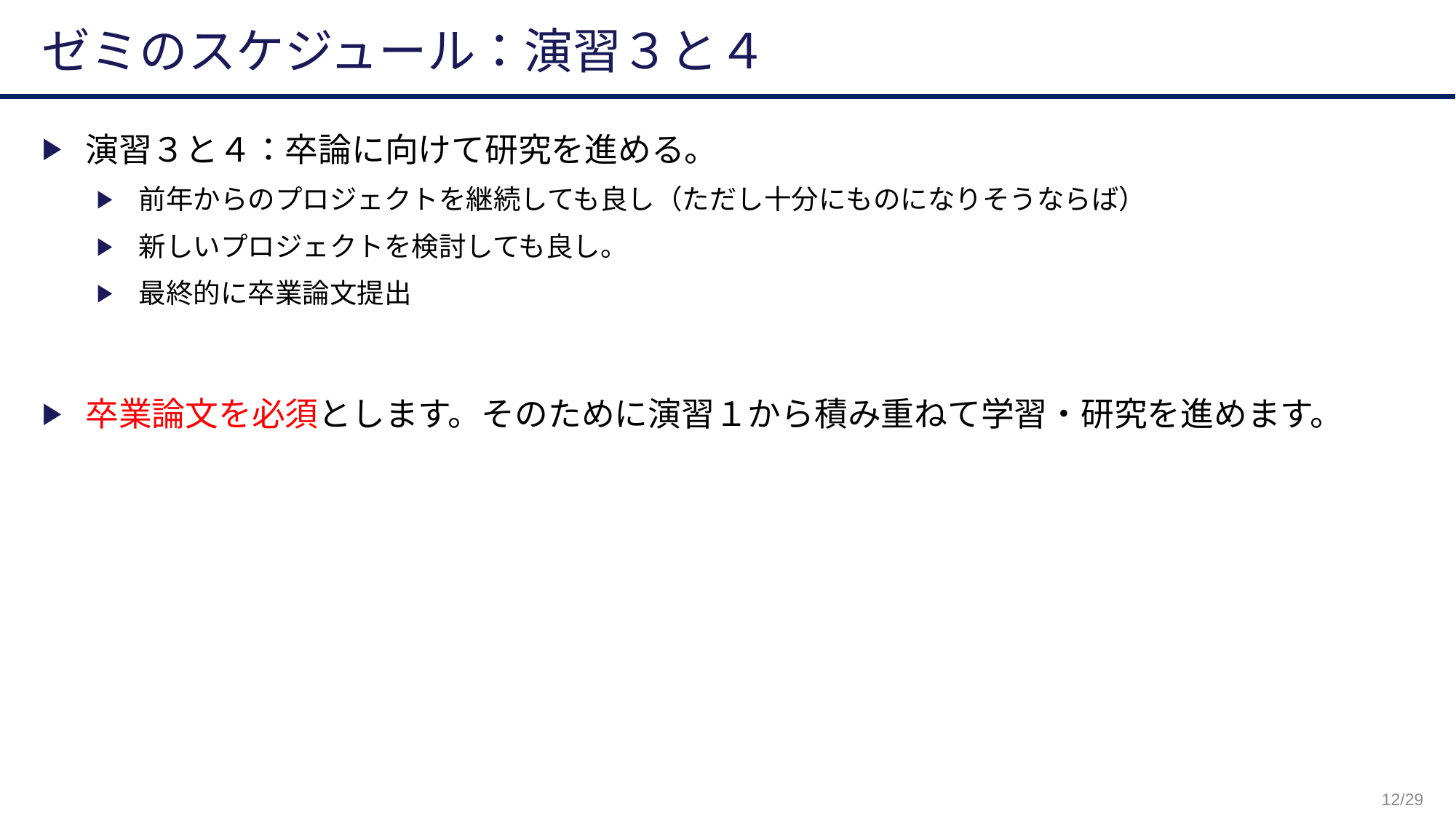

# ゼミのスケジュール：演習３と４
演習３と４：卒論に向けて研究を進める。
前年からのプロジェクトを継続しても良し（ただし十分にものになりそうならば）
新しいプロジェクトを検討しても良し。
最終的に卒業論文提出

卒業論文を必須とします。そのために演習１から積み重ねて学習・研究を進めます。

12/29